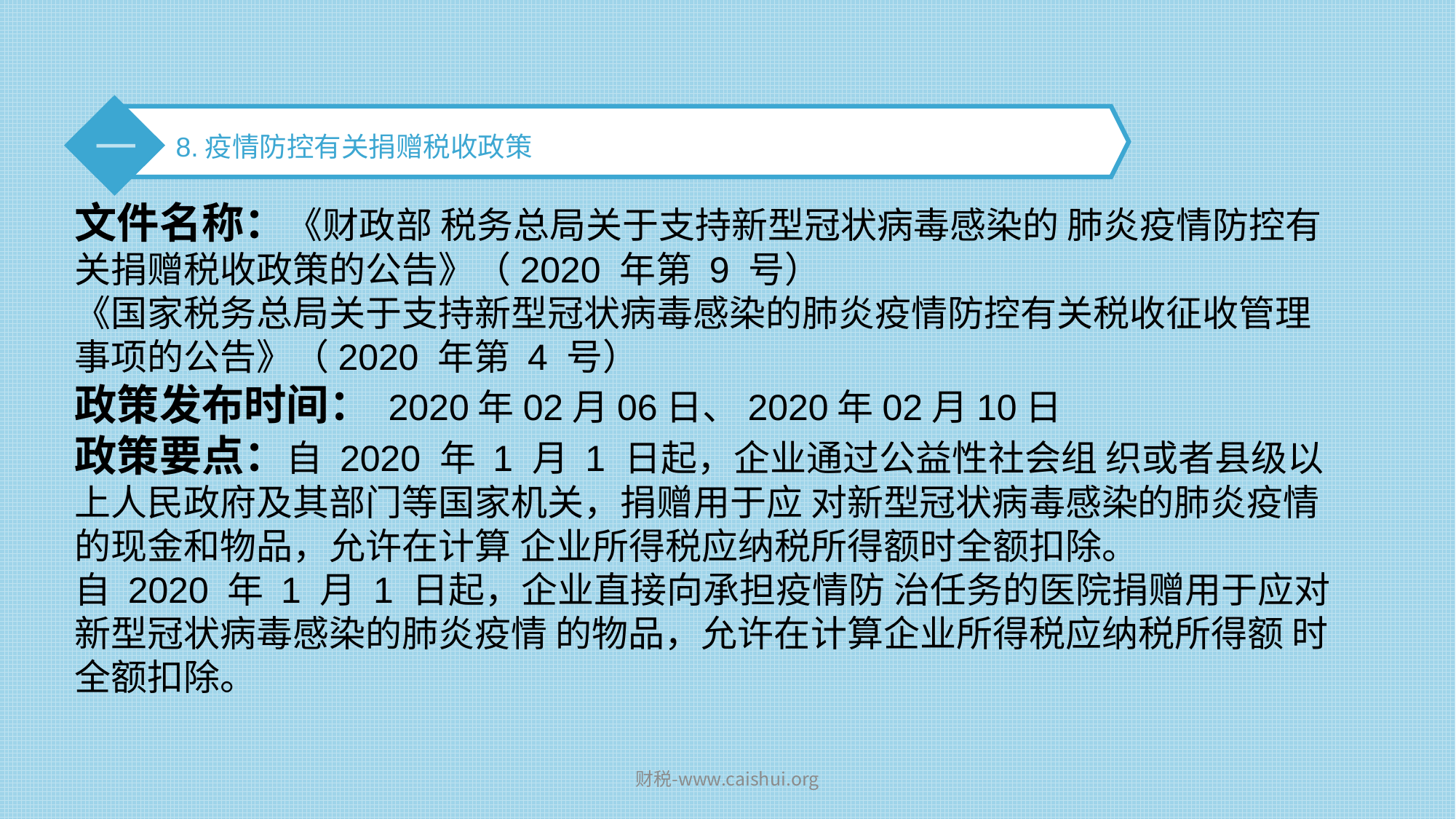

一
8.疫情防控有关捐赠税收政策
文件名称：《财政部 税务总局关于支持新型冠状病毒感染的 肺炎疫情防控有关捐赠税收政策的公告》（2020 年第 9 号）
《国家税务总局关于支持新型冠状病毒感染的肺炎疫情防控有关税收征收管理事项的公告》（2020 年第 4 号）
政策发布时间： 2020年02月06日、2020年02月10日
政策要点：自 2020 年 1 月 1 日起，企业通过公益性社会组 织或者县级以上人民政府及其部门等国家机关，捐赠用于应 对新型冠状病毒感染的肺炎疫情的现金和物品，允许在计算 企业所得税应纳税所得额时全额扣除。
自 2020 年 1 月 1 日起，企业直接向承担疫情防 治任务的医院捐赠用于应对新型冠状病毒感染的肺炎疫情 的物品，允许在计算企业所得税应纳税所得额 时全额扣除。
财税-www.caishui.org